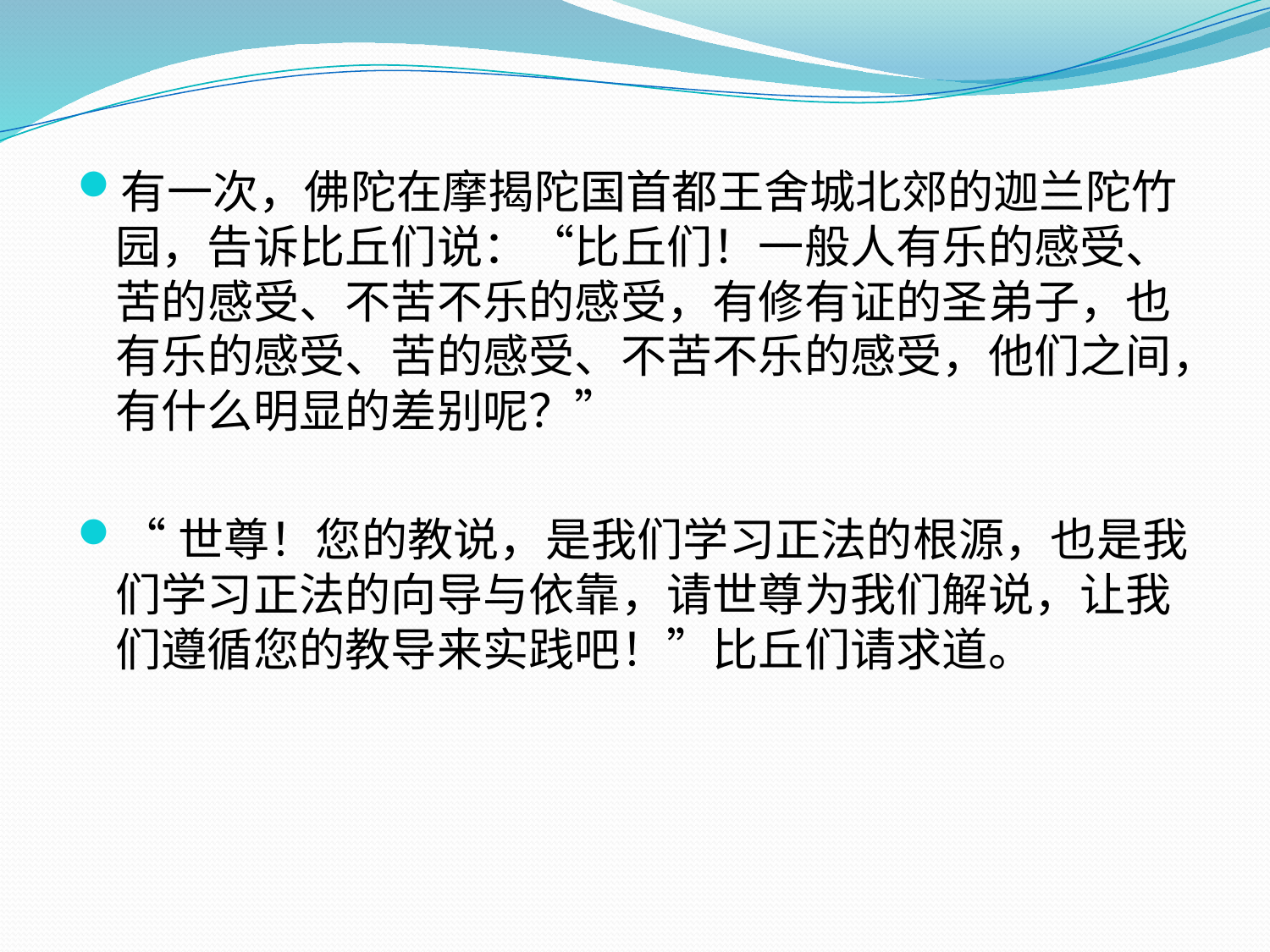

有一次，佛陀在摩揭陀国首都王舍城北郊的迦兰陀竹园，告诉比丘们说：“比丘们！一般人有乐的感受、苦的感受、不苦不乐的感受，有修有证的圣弟子，也有乐的感受、苦的感受、不苦不乐的感受，他们之间，有什么明显的差别呢？”

“世尊！您的教说，是我们学习正法的根源，也是我们学习正法的向导与依靠，请世尊为我们解说，让我们遵循您的教导来实践吧！”比丘们请求道。